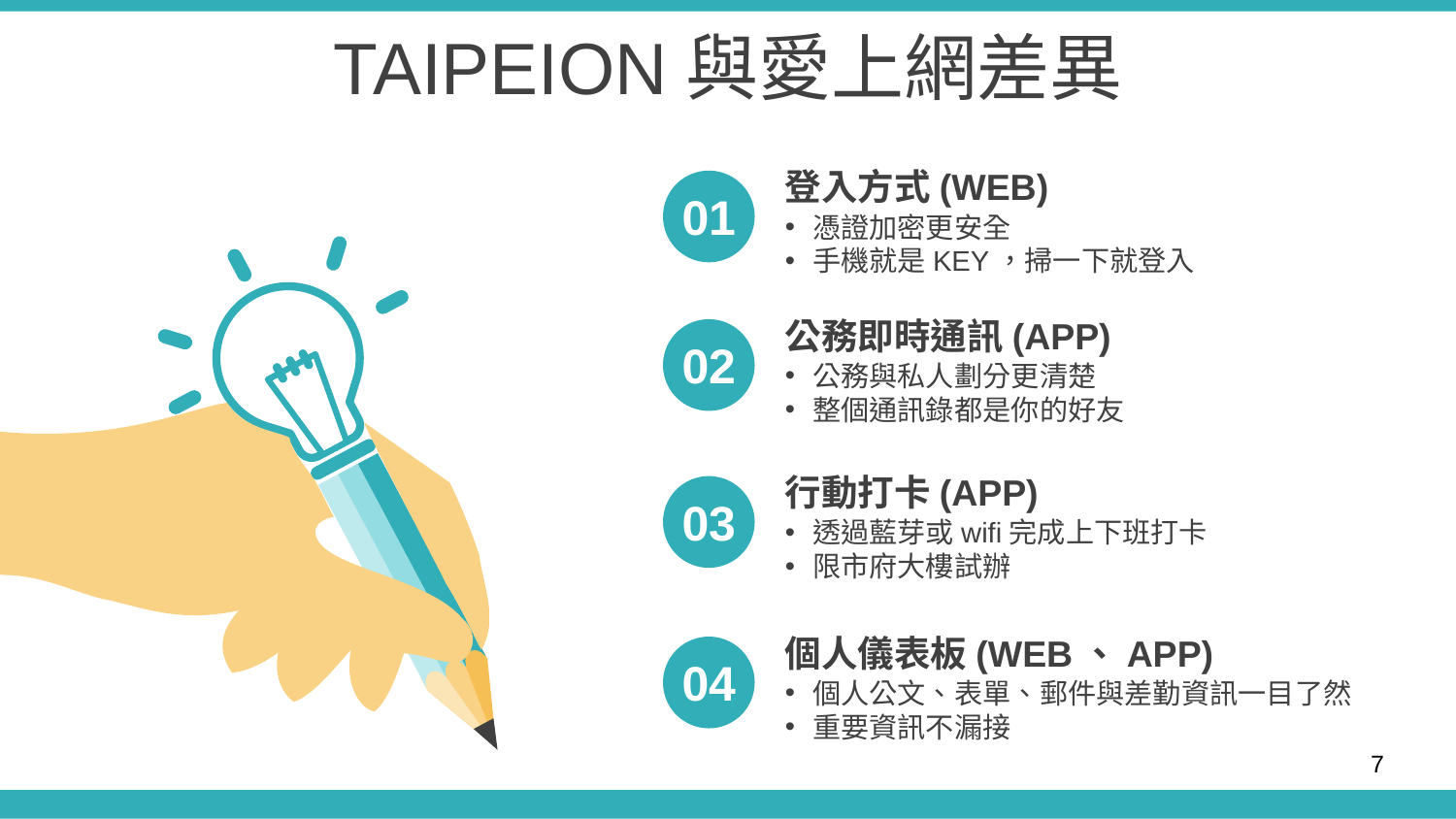

TAIPEION與愛上網差異
登入方式(WEB)
憑證加密更安全
手機就是KEY，掃一下就登入

01

公務即時通訊(APP)
公務與私人劃分更清楚
整個通訊錄都是你的好友

02

行動打卡(APP)
透過藍芽或wifi完成上下班打卡
限市府大樓試辦

03
個人儀表板(WEB、APP)
個人公文、表單、郵件與差勤資訊一目了然
重要資訊不漏接

04
7